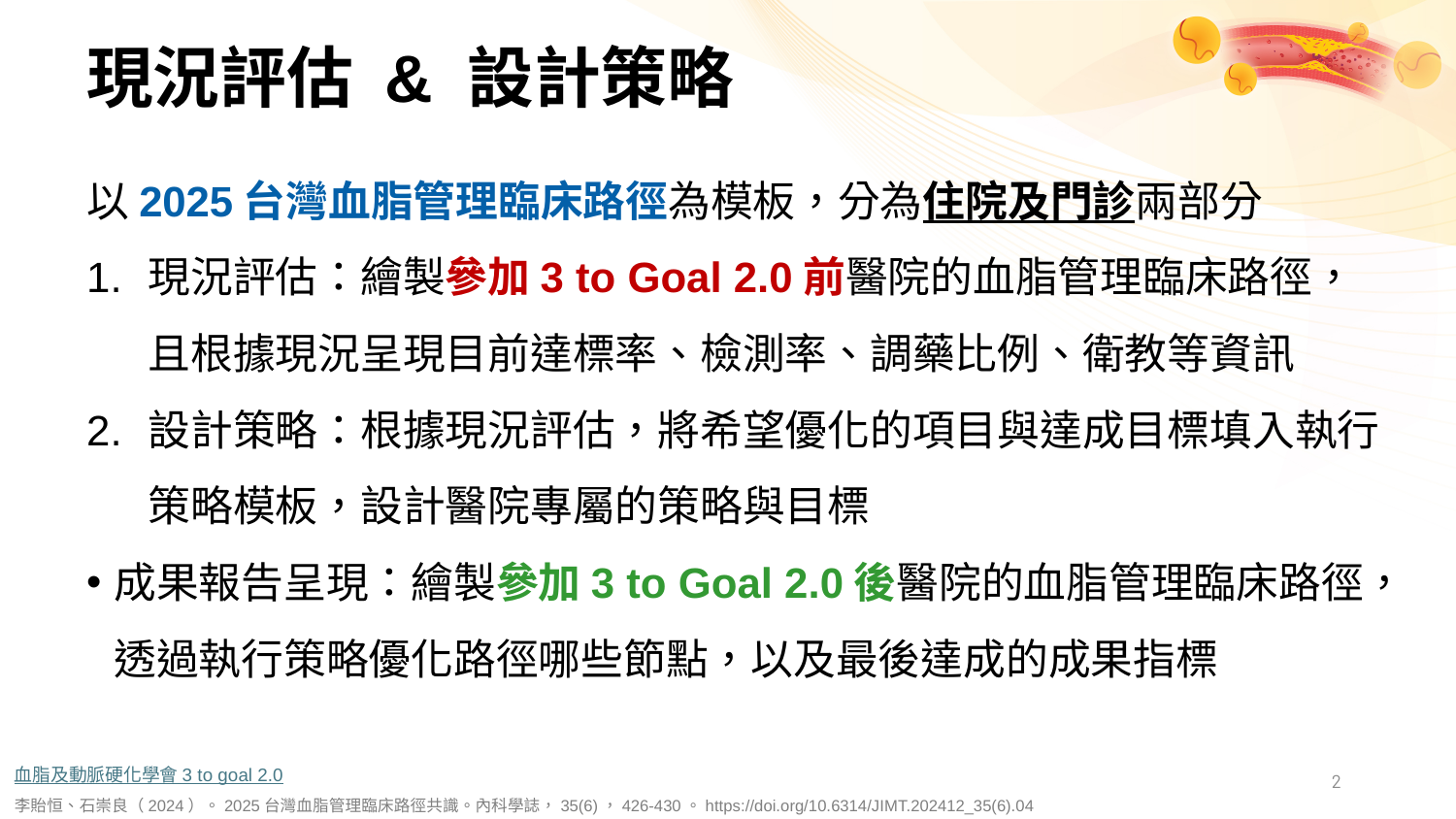

現況評估 & 設計策略
以2025台灣血脂管理臨床路徑為模板，分為住院及門診兩部分
現況評估：繪製參加3 to Goal 2.0前醫院的血脂管理臨床路徑，且根據現況呈現目前達標率、檢測率、調藥比例、衛教等資訊
設計策略：根據現況評估，將希望優化的項目與達成目標填入執行策略模板，設計醫院專屬的策略與目標
成果報告呈現：繪製參加3 to Goal 2.0後醫院的血脂管理臨床路徑，透過執行策略優化路徑哪些節點，以及最後達成的成果指標

血脂及動脈硬化學會 3 to goal 2.0
2
李貽恒、石崇良（2024）。2025台灣血脂管理臨床路徑共識。內科學誌，35(6)，426-430。https://doi.org/10.6314/JIMT.202412_35(6).04